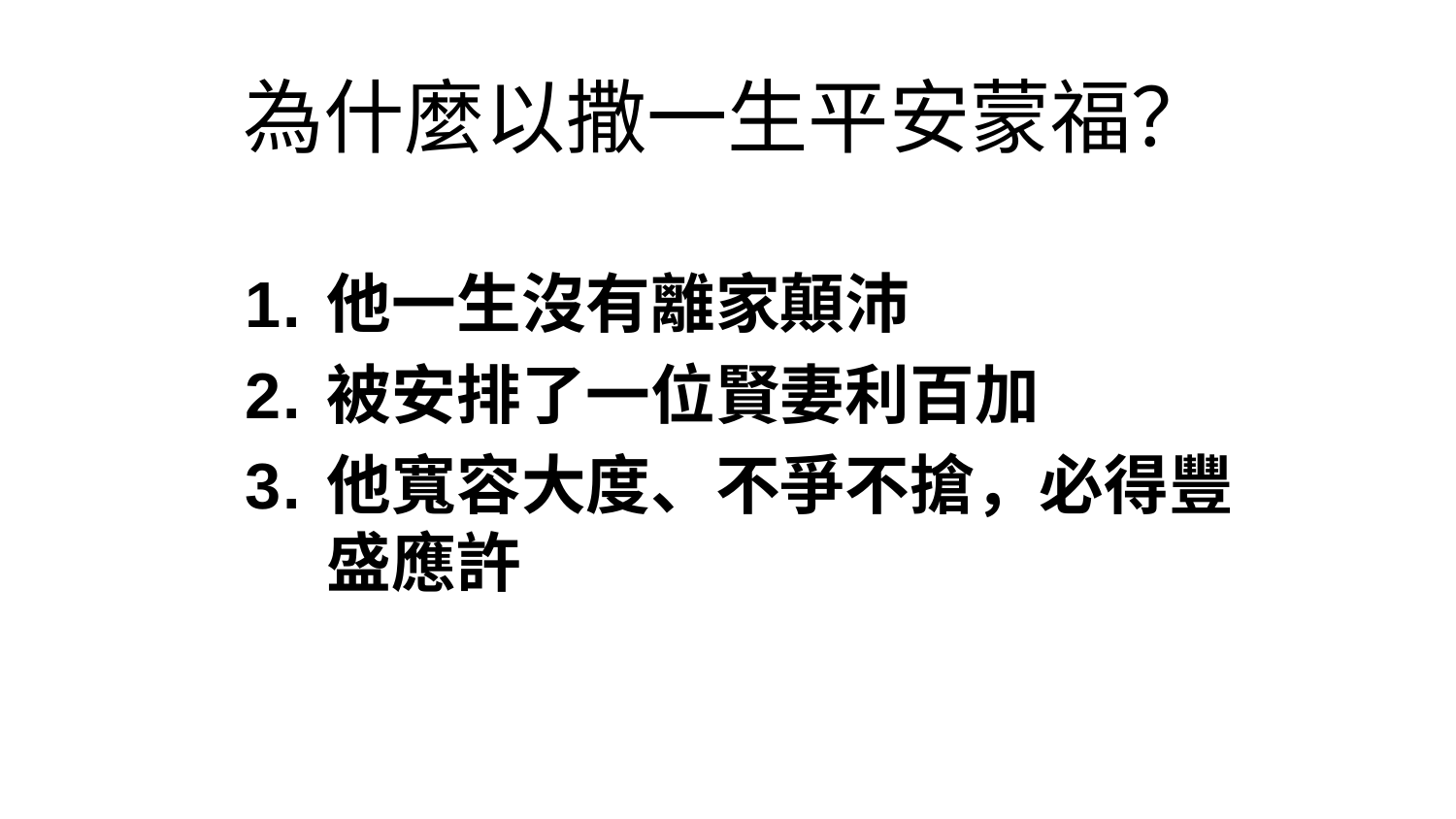

# 為什麼以撒一生平安蒙福？
他一生沒有離家顛沛
被安排了一位賢妻利百加
他寬容大度、不爭不搶，必得豐盛應許